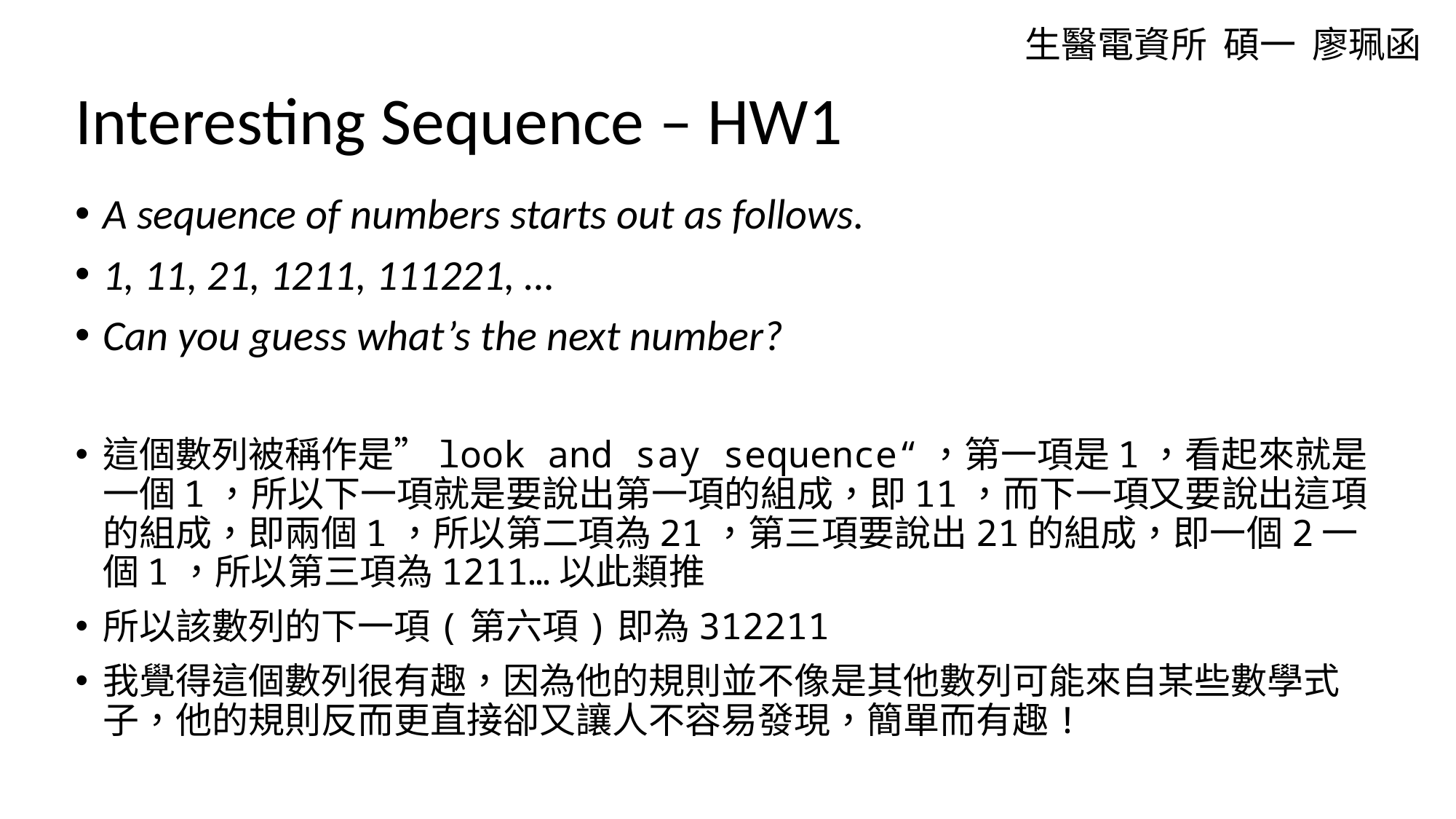

生醫電資所  碩一  廖珮函
# Interesting Sequence – HW1
A sequence of numbers starts out as follows.
1, 11, 21, 1211, 111221, …
Can you guess what’s the next number?

這個數列被稱作是”look and say sequence“，第一項是1，看起來就是一個1，所以下一項就是要說出第一項的組成，即11，而下一項又要說出這項的組成，即兩個1，所以第二項為21，第三項要說出21的組成，即一個2一個1，所以第三項為1211…以此類推
所以該數列的下一項(第六項)即為312211
我覺得這個數列很有趣，因為他的規則並不像是其他數列可能來自某些數學式子，他的規則反而更直接卻又讓人不容易發現，簡單而有趣!